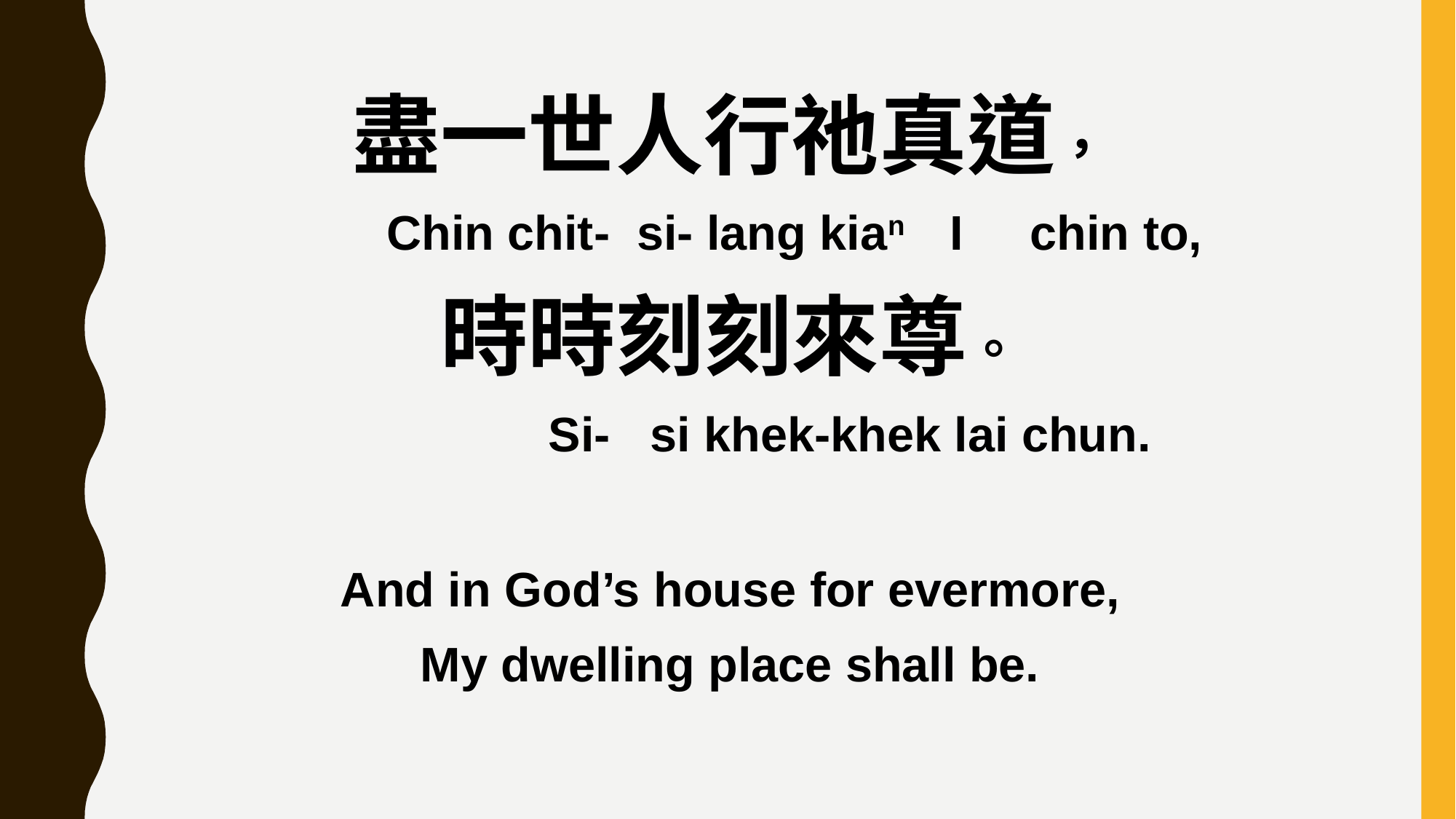

盡一世人行祂真道，
              Chin chit-  si- lang kian     I     chin to,
時時刻刻來尊。
                          Si-   si khek-khek lai chun.

And in God’s house for evermore,
My dwelling place shall be.